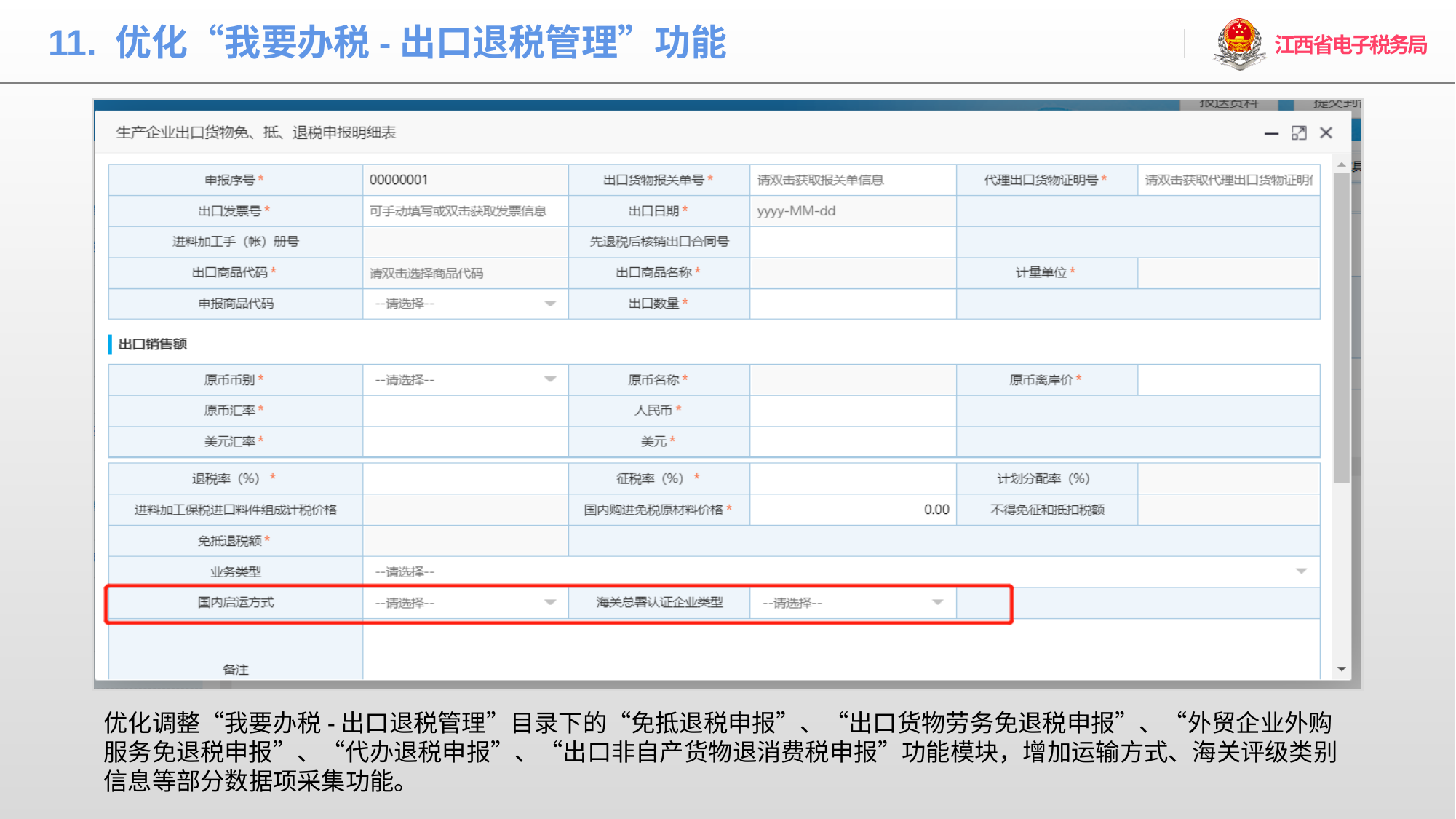

11. 优化“我要办税-出口退税管理”功能

优化调整“我要办税-出口退税管理”目录下的“免抵退税申报”、“出口货物劳务免退税申报”、“外贸企业外购服务免退税申报”、“代办退税申报”、“出口非自产货物退消费税申报”功能模块，增加运输方式、海关评级类别信息等部分数据项采集功能。